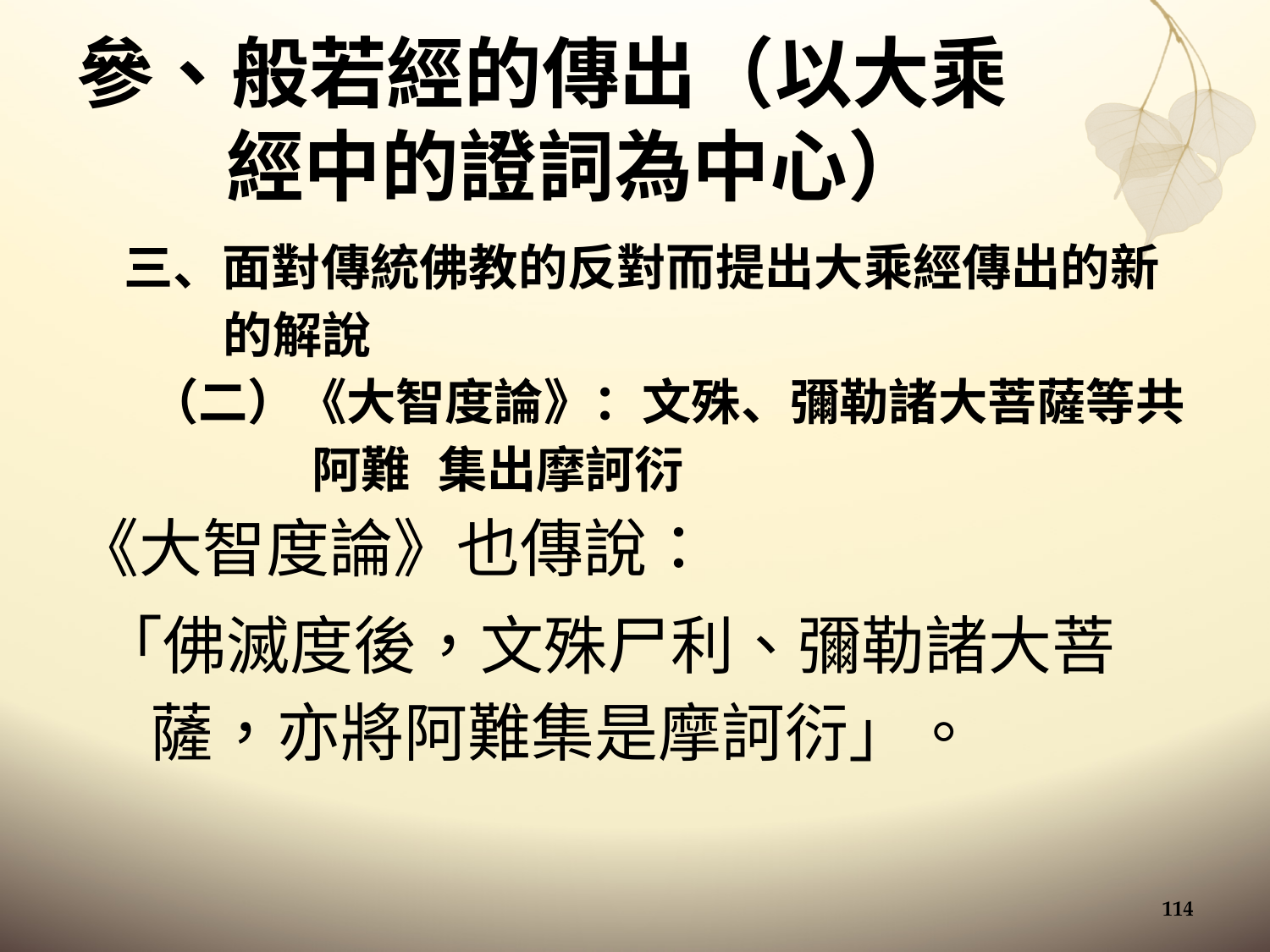

# 參、般若經的傳出（以大乘經中的證詞為中心）
三、面對傳統佛教的反對而提出大乘經傳出的新的解說
（二）《大智度論》：文殊、彌勒諸大菩薩等共阿難  集出摩訶衍
《大智度論》也傳說：
「佛滅度後，文殊尸利、彌勒諸大菩薩，亦將阿難集是摩訶衍」。

114